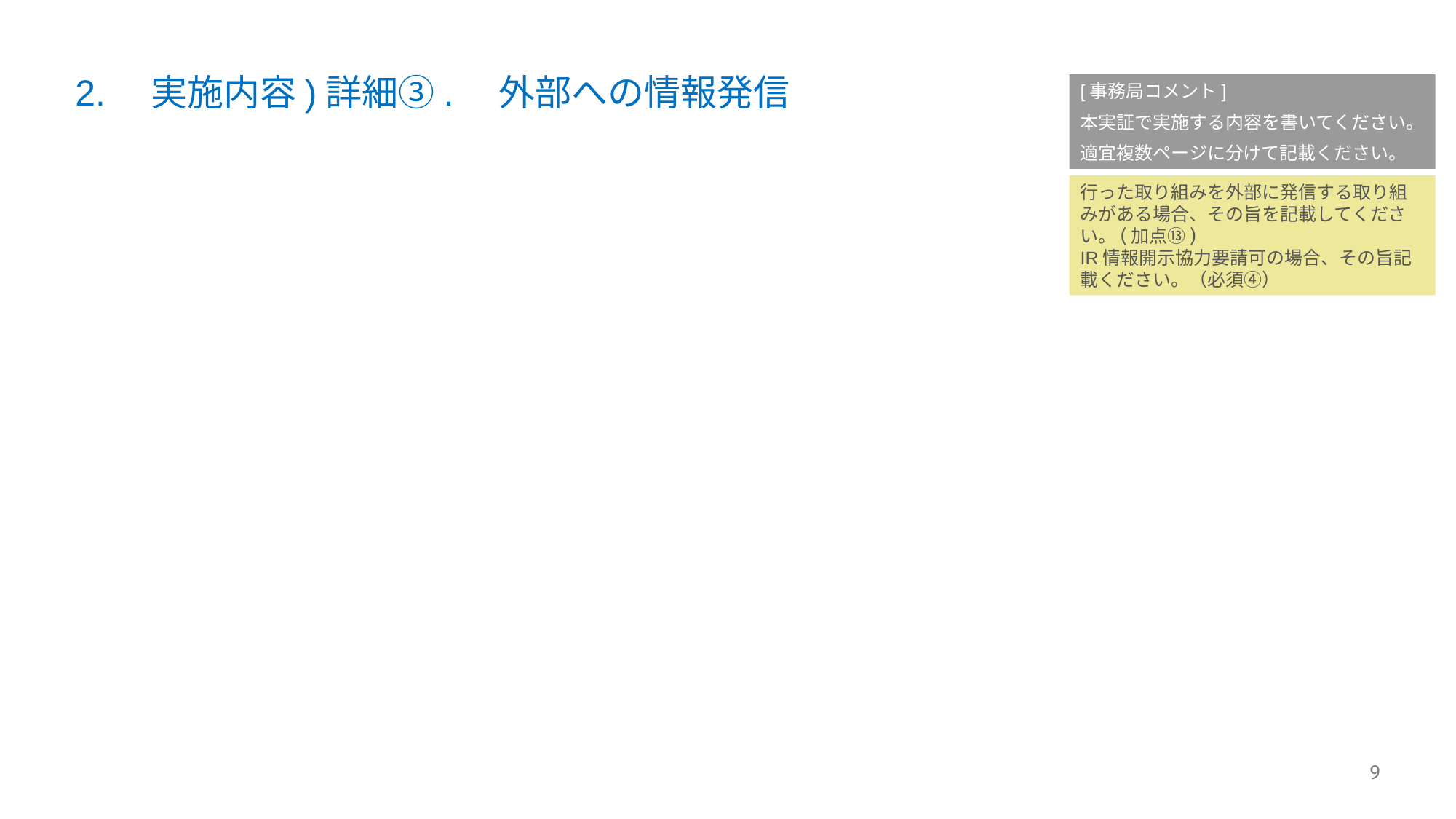

# 2.　実施内容)詳細③.　外部への情報発信
[事務局コメント]
本実証で実施する内容を書いてください。
適宜複数ページに分けて記載ください。
行った取り組みを外部に発信する取り組みがある場合、その旨を記載してください。(加点⑬)
IR情報開示協力要請可の場合、その旨記載ください。（必須④）